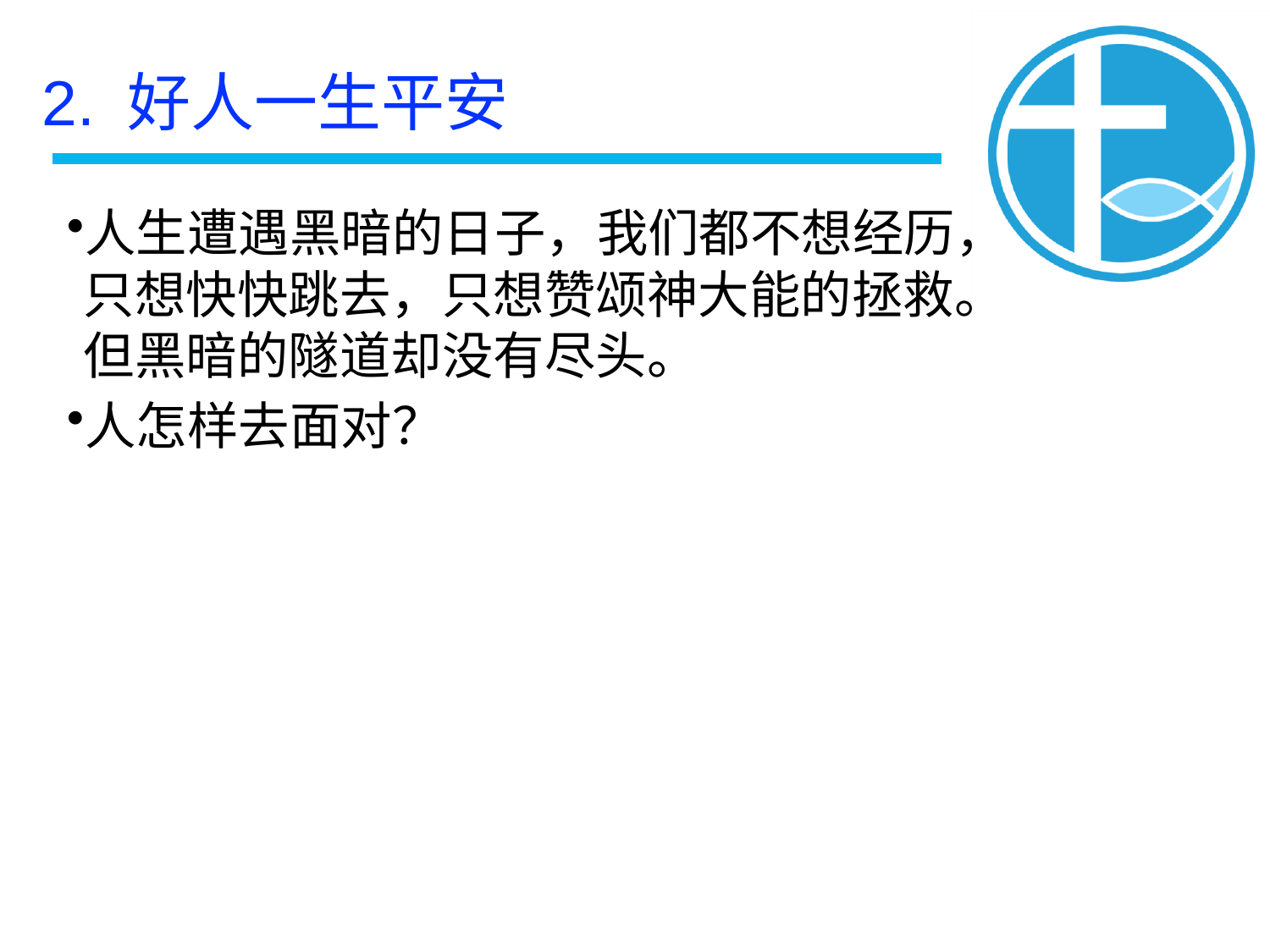

2. 好人一生平安
人生遭遇黑暗的日子，我们都不想经历，只想快快跳去，只想赞颂神大能的拯救。但黑暗的隧道却没有尽头。
人怎样去面对？